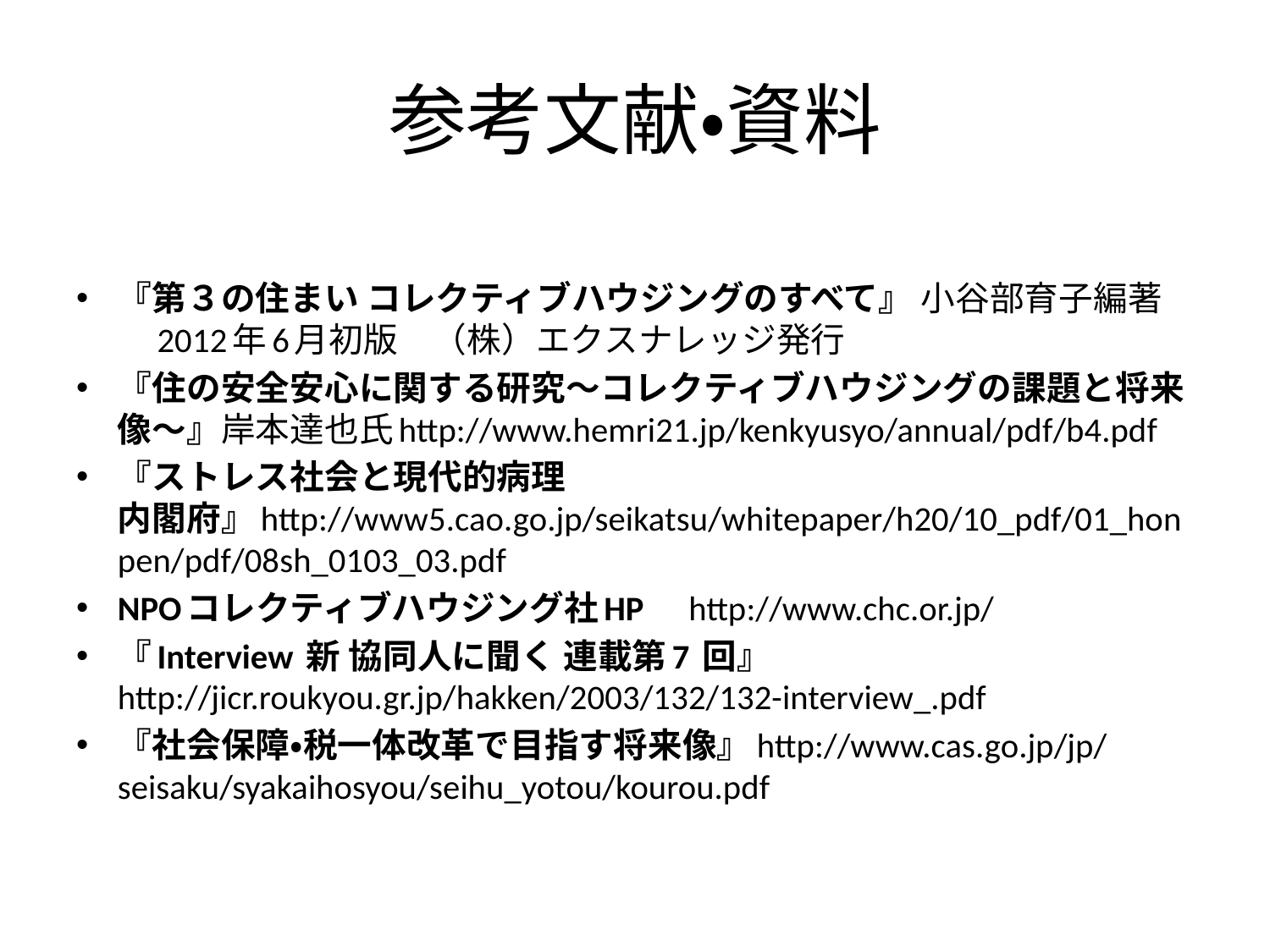

# 参考文献・資料

『第３の住まい コレクティブハウジングのすべて』 小谷部育子編著　2012年6月初版　（株）エクスナレッジ発行
『住の安全安心に関する研究～コレクティブハウジングの課題と将来像～』岸本達也氏http://www.hemri21.jp/kenkyusyo/annual/pdf/b4.pdf
『ストレス社会と現代的病理 内閣府』http://www5.cao.go.jp/seikatsu/whitepaper/h20/10_pdf/01_honpen/pdf/08sh_0103_03.pdf
NPOコレクティブハウジング社HP　http://www.chc.or.jp/
『Interview 新 協同人に聞く 連載第7 回』 http://jicr.roukyou.gr.jp/hakken/2003/132/132-interview_.pdf
『社会保障・税一体改革で目指す将来像』http://www.cas.go.jp/jp/seisaku/syakaihosyou/seihu_yotou/kourou.pdf